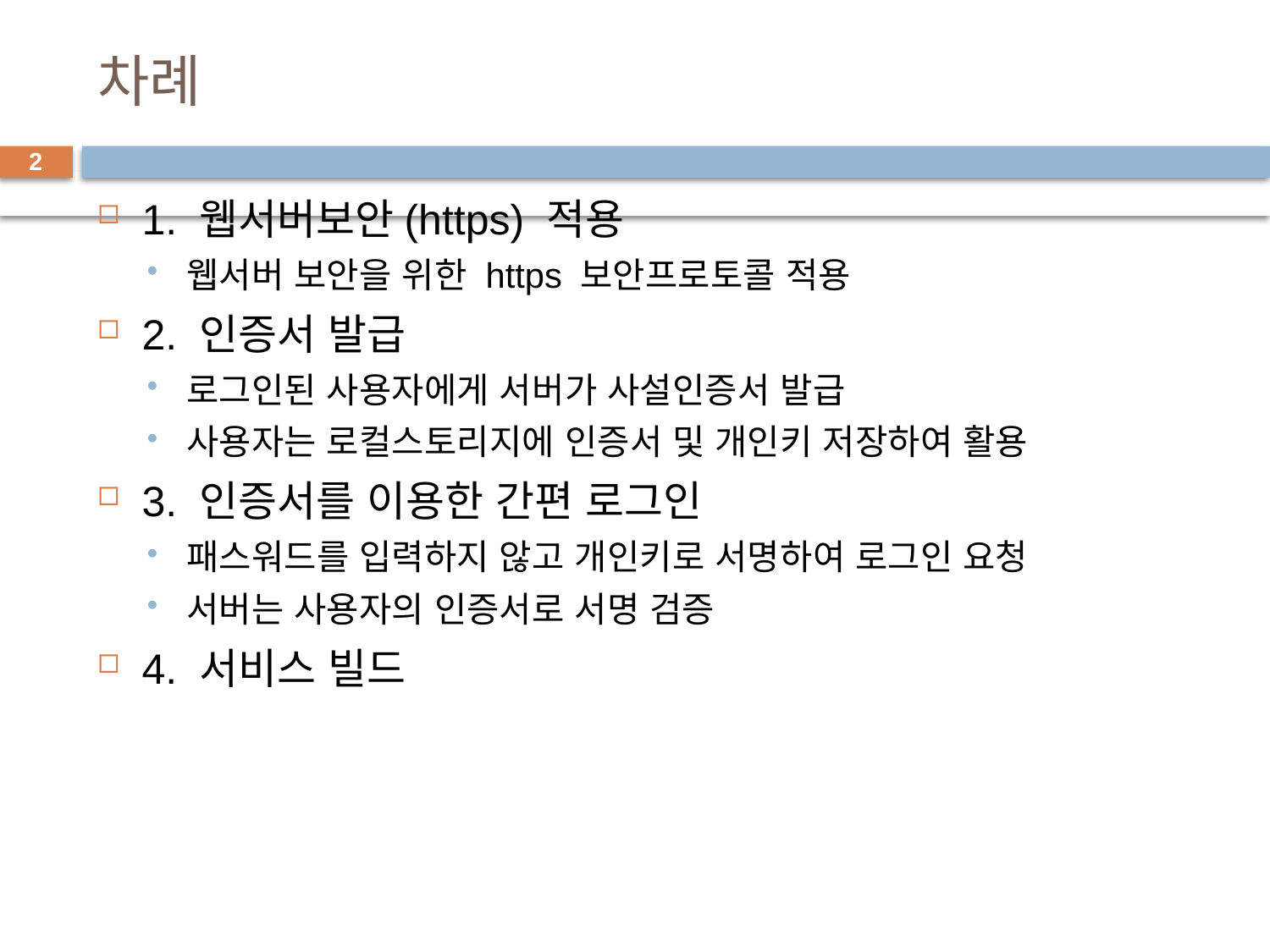

# 차례
2
1. 웹서버보안(https) 적용
웹서버 보안을 위한 https 보안프로토콜 적용
2. 인증서 발급
로그인된 사용자에게 서버가 사설인증서 발급
사용자는 로컬스토리지에 인증서 및 개인키 저장하여 활용
3. 인증서를 이용한 간편 로그인
패스워드를 입력하지 않고 개인키로 서명하여 로그인 요청
서버는 사용자의 인증서로 서명 검증
4. 서비스 빌드